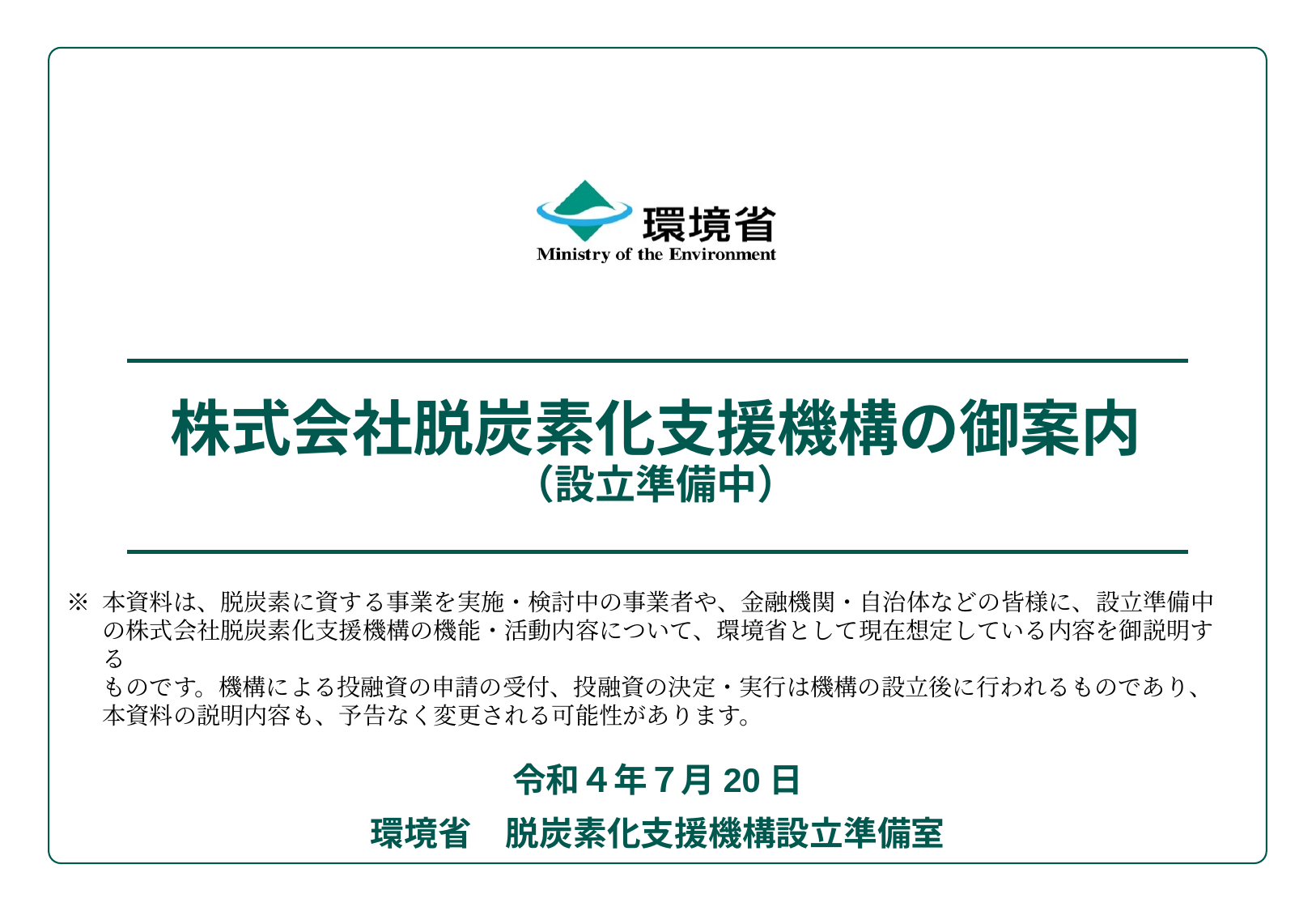

# 株式会社脱炭素化支援機構の御案内 （設立準備中）
※	本資料は、脱炭素に資する事業を実施・検討中の事業者や、金融機関・自治体などの皆様に、設立準備中の株式会社脱炭素化支援機構の機能・活動内容について、環境省として現在想定している内容を御説明する
ものです。機構による投融資の申請の受付、投融資の決定・実行は機構の設立後に行われるものであり、
本資料の説明内容も、予告なく変更される可能性があります。
令和４年７月20日
環境省　脱炭素化支援機構設立準備室